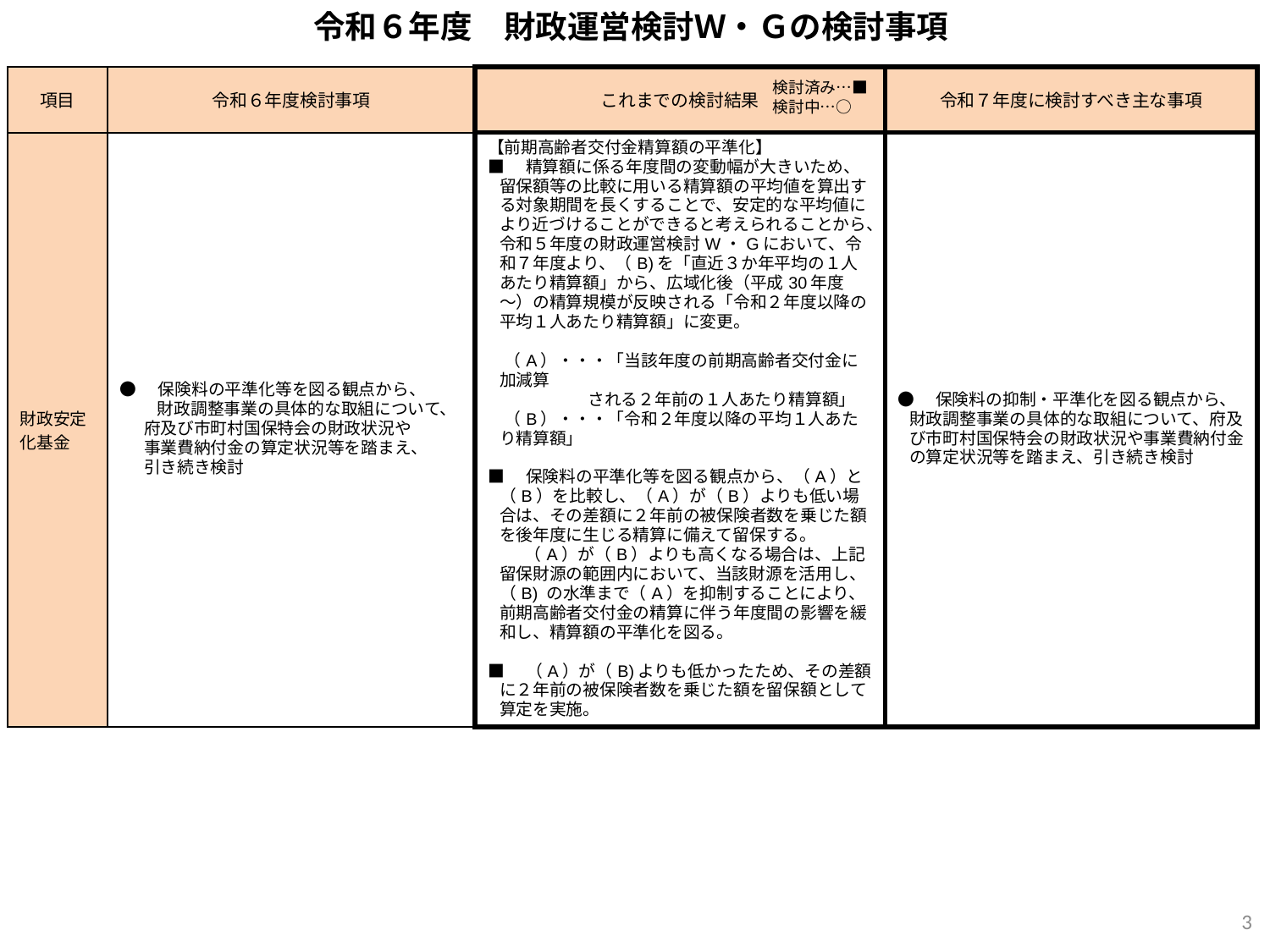

# 令和６年度　財政運営検討Ｗ・Ｇの検討事項
| 項目 | 令和６年度検討事項 | これまでの検討結果 | 令和７年度に検討すべき主な事項 |
| --- | --- | --- | --- |
| 財政安定化基金 | ●　保険料の平準化等を図る観点から、 　　 財政調整事業の具体的な取組について、 府及び市町村国保特会の財政状況や 事業費納付金の算定状況等を踏まえ、 引き続き検討 | 【前期高齢者交付金精算額の平準化】 ■　精算額に係る年度間の変動幅が大きいため、留保額等の比較に用いる精算額の平均値を算出する対象期間を長くすることで、安定的な平均値により近づけることができると考えられることから、令和５年度の財政運営検討W・Gにおいて、令和７年度より、（B)を「直近３か年平均の１人あたり精算額」から、広域化後（平成30年度～）の精算規模が反映される「令和２年度以降の平均１人あたり精算額」に変更。 　（A）・・・「当該年度の前期高齢者交付金に加減算 　　　　　　される２年前の１人あたり精算額」 　（B）・・・「令和２年度以降の平均１人あたり精算額」 ■　保険料の平準化等を図る観点から、（A）と（B）を比較し、（A）が（B）よりも低い場合は、その差額に２年前の被保険者数を乗じた額を後年度に生じる精算に備えて留保する。 　　 （A）が（B）よりも高くなる場合は、上記留保財源の範囲内において、当該財源を活用し、（B) の水準まで（A）を抑制することにより、前期高齢者交付金の精算に伴う年度間の影響を緩和し、精算額の平準化を図る。 ■　（A）が（B)よりも低かったため、その差額に２年前の被保険者数を乗じた額を留保額として算定を実施。 | ●　保険料の抑制・平準化を図る観点から、 財政調整事業の具体的な取組について、府及び市町村国保特会の財政状況や事業費納付金の算定状況等を踏まえ、引き続き検討 |
検討済み…■
検討中…○
3